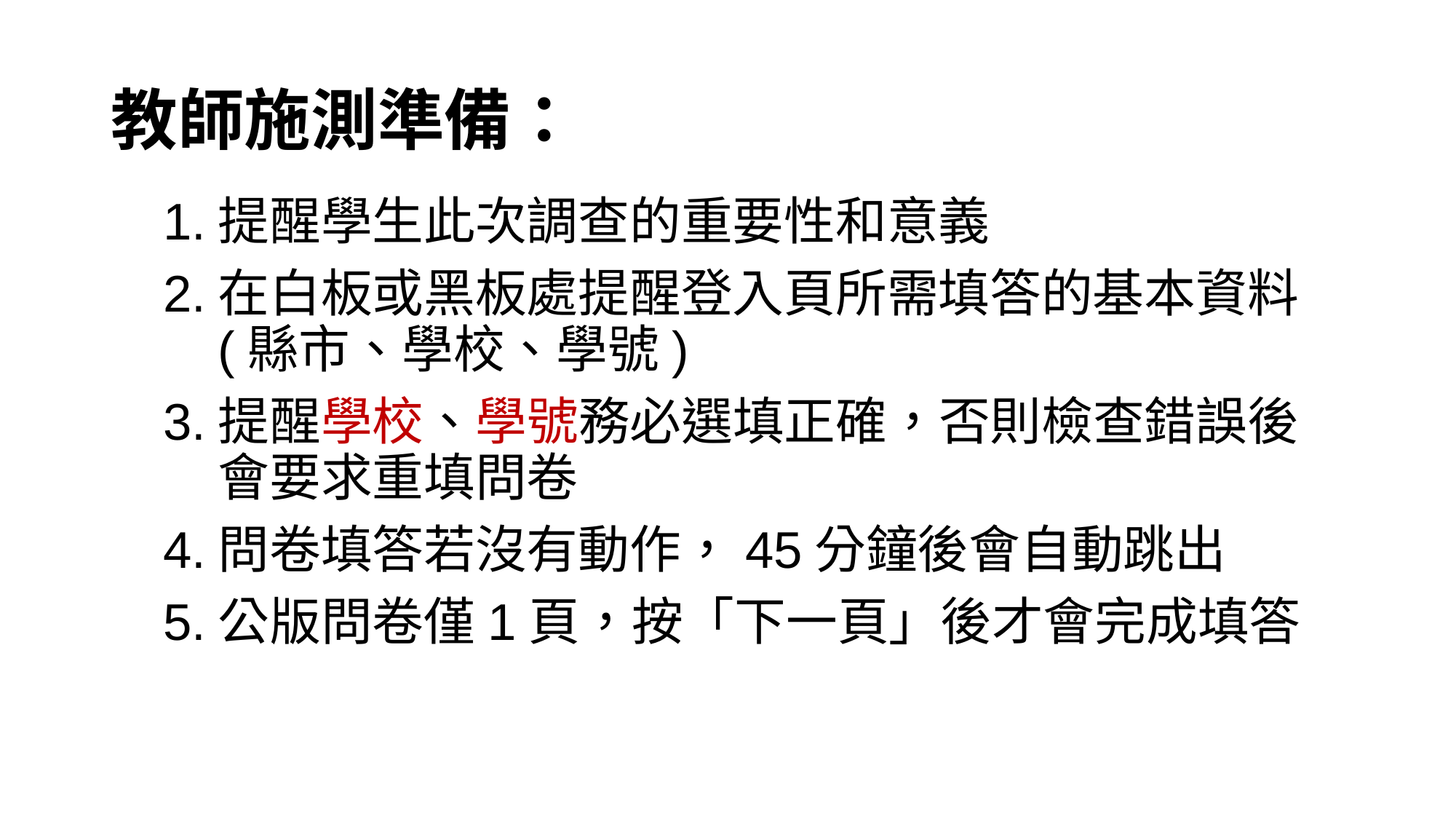

# 教師施測準備：
提醒學生此次調查的重要性和意義
在白板或黑板處提醒登入頁所需填答的基本資料(縣市、學校、學號)
提醒學校、學號務必選填正確，否則檢查錯誤後會要求重填問卷
問卷填答若沒有動作，45分鐘後會自動跳出
公版問卷僅1頁，按「下一頁」後才會完成填答